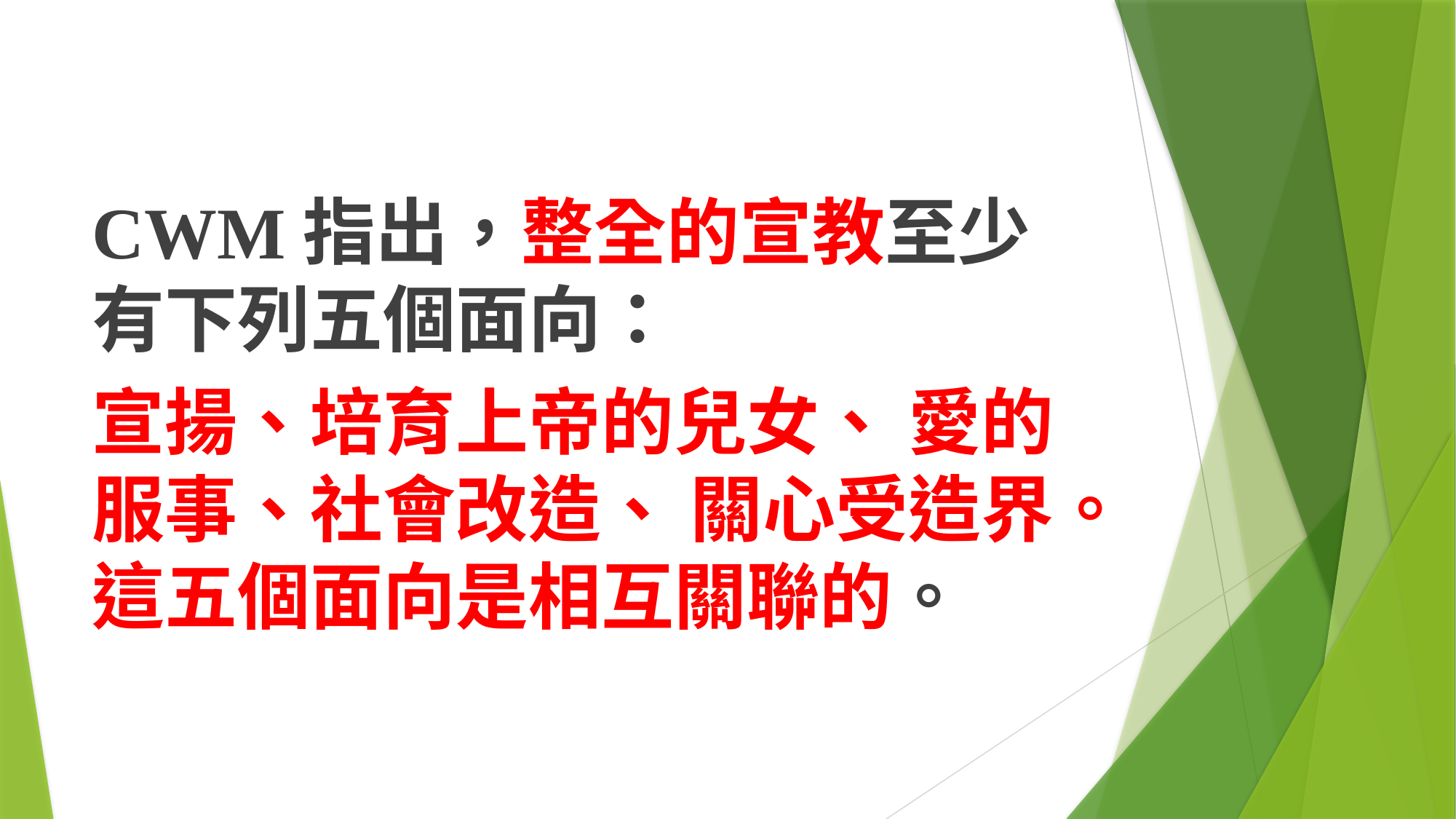

#
CWM指出，整全的宣教至少有下列五個面向：
宣揚、培育上帝的兒女、 愛的服事、社會改造、 關心受造界。這五個面向是相互關聯的。